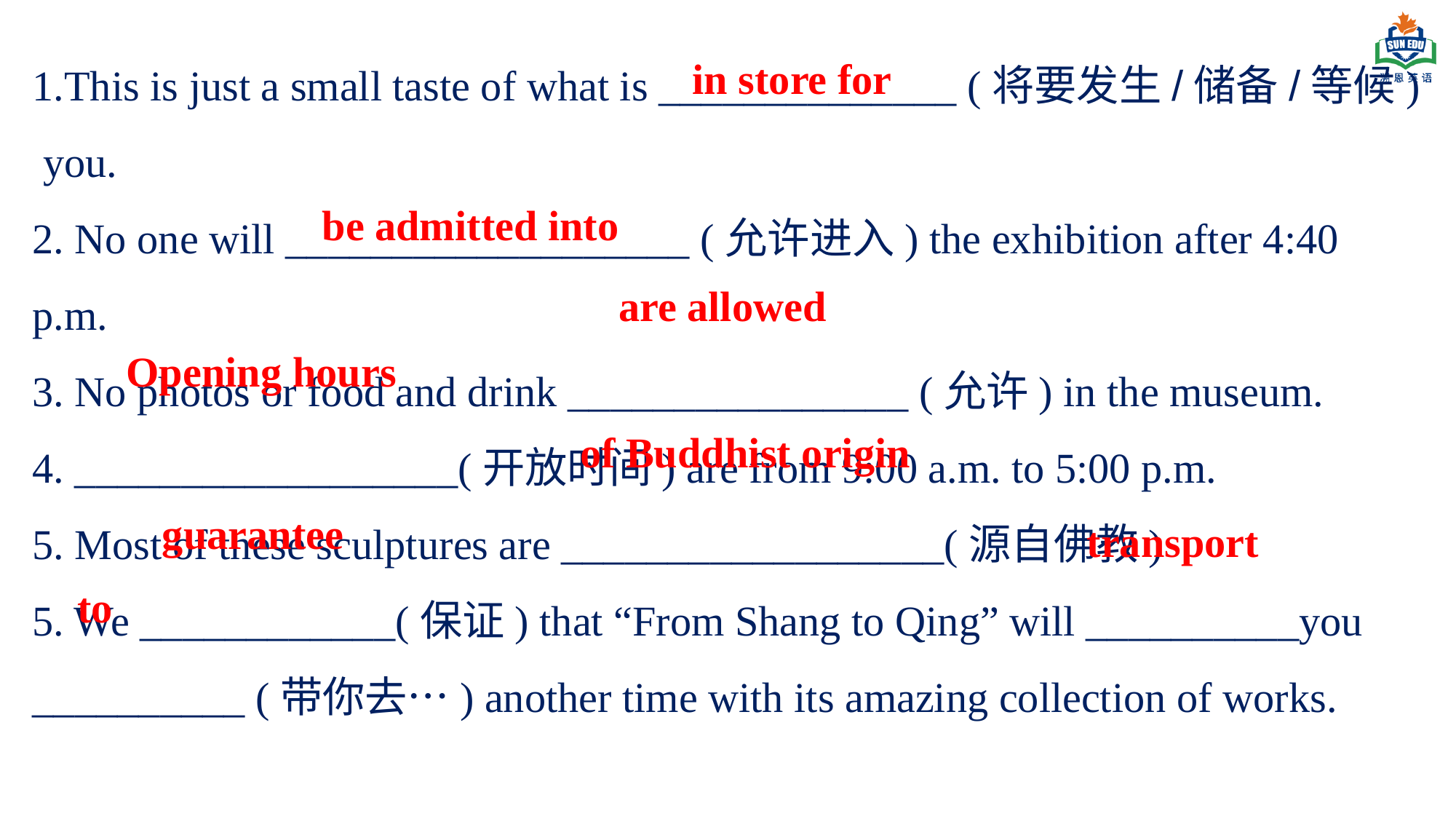

1.This is just a small taste of what is ______________ (将要发生/储备/等候)  you.
2. No one will ___________________ (允许进入) the exhibition after 4:40 p.m.
3. No photos or food and drink ________________ (允许) in the museum.
4. __________________(开放时间) are from 9:00 a.m. to 5:00 p.m.
5. Most of these sculptures are __________________(源自佛教)
5. We ____________(保证) that “From Shang to Qing” will __________you __________ (带你去…) another time with its amazing collection of works.
in store for
be admitted into
are allowed
Opening hours
of Buddhist origin
 guarantee
 transport
 to